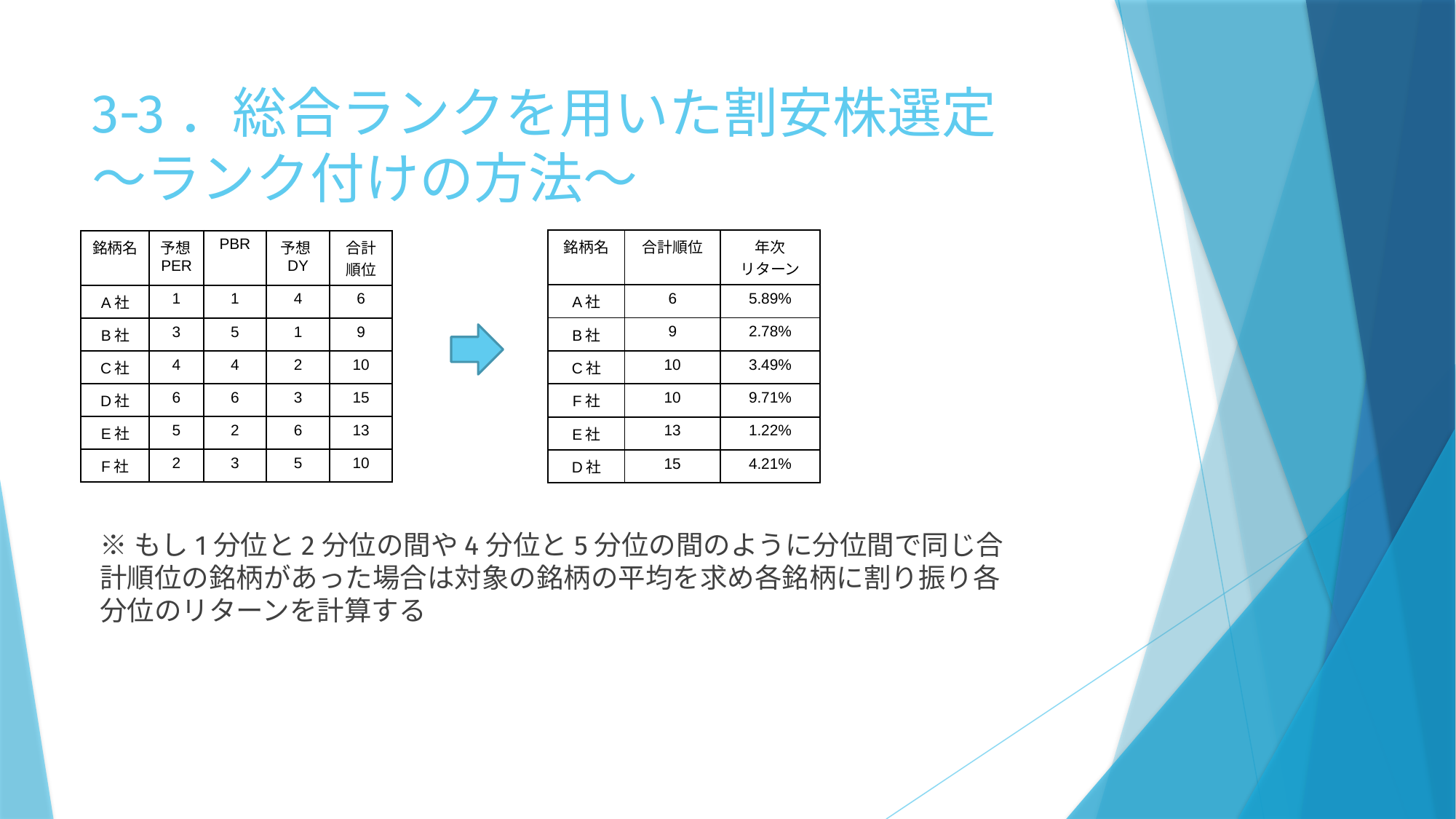

# 3-3．総合ランクを用いた割安株選定 ～ランク付けの方法～
| 銘柄名 | 合計順位 | 年次 リターン |
| --- | --- | --- |
| A社 | 6 | 5.89% |
| B社 | 9 | 2.78% |
| C社 | 10 | 3.49% |
| F社 | 10 | 9.71% |
| E社 | 13 | 1.22% |
| D社 | 15 | 4.21% |
| 銘柄名 | 予想PER | PBR | 予想DY | 合計順位 |
| --- | --- | --- | --- | --- |
| A社 | 1 | 1 | 4 | 6 |
| B社 | 3 | 5 | 1 | 9 |
| C社 | 4 | 4 | 2 | 10 |
| D社 | 6 | 6 | 3 | 15 |
| E社 | 5 | 2 | 6 | 13 |
| F社 | 2 | 3 | 5 | 10 |

※もし1分位と2分位の間や4分位と5分位の間のように分位間で同じ合計順位の銘柄があった場合は対象の銘柄の平均を求め各銘柄に割り振り各分位のリターンを計算する